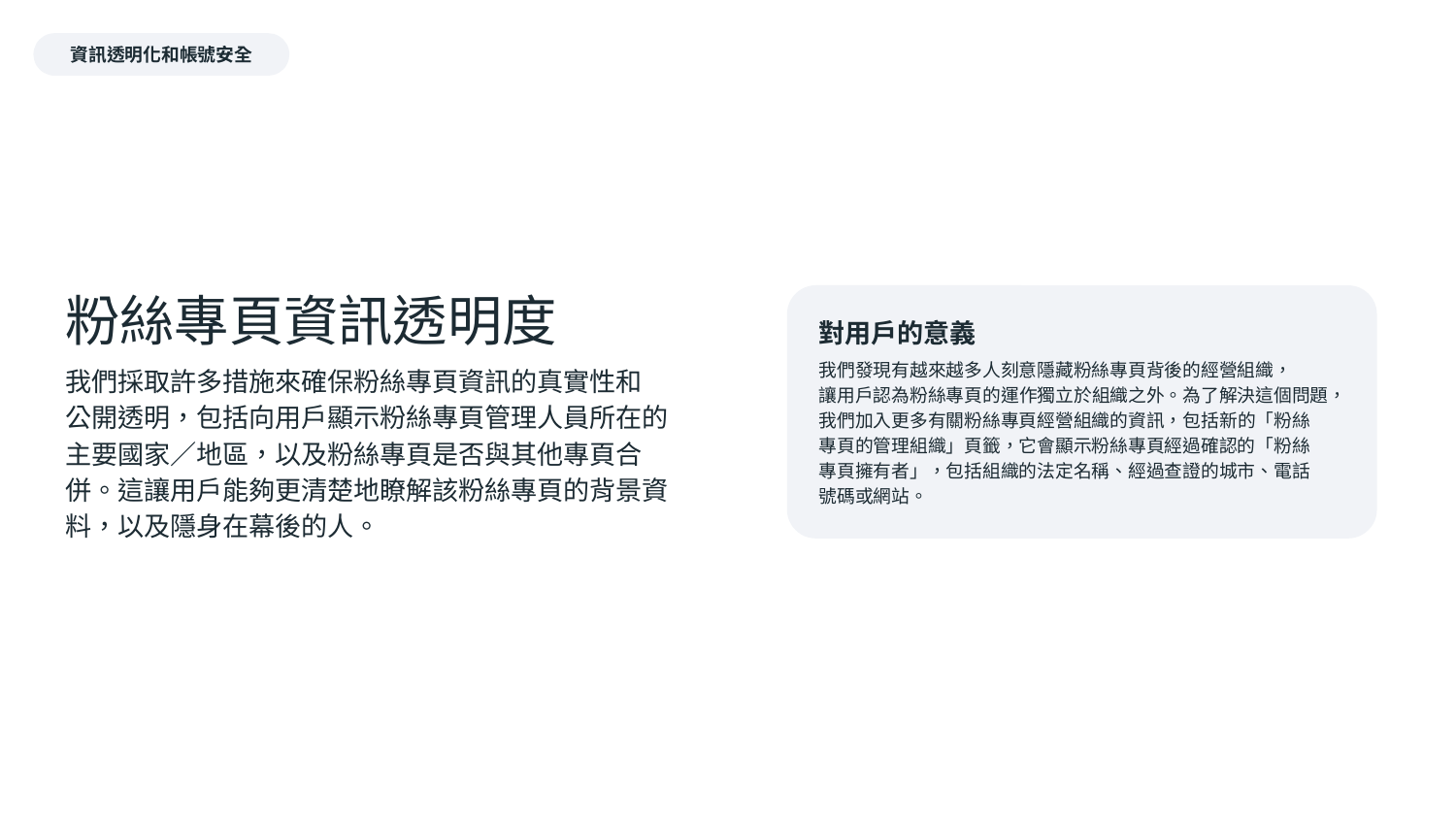

資訊透明化和帳號安全
粉絲專頁資訊透明度
我們採取許多措施來確保粉絲專頁資訊的真實性和
公開透明，包括向用戶顯示粉絲專頁管理人員所在的主要國家／地區，以及粉絲專頁是否與其他專頁合併。這讓用戶能夠更清楚地瞭解該粉絲專頁的背景資料，以及隱身在幕後的人。
對用戶的意義
我們發現有越來越多人刻意隱藏粉絲專頁背後的經營組織，
讓用戶認為粉絲專頁的運作獨立於組織之外。為了解決這個問題，
我們加入更多有關粉絲專頁經營組織的資訊，包括新的「粉絲
專頁的管理組織」頁籤，它會顯示粉絲專頁經過確認的「粉絲
專頁擁有者」，包括組織的法定名稱、經過查證的城市、電話
號碼或網站。